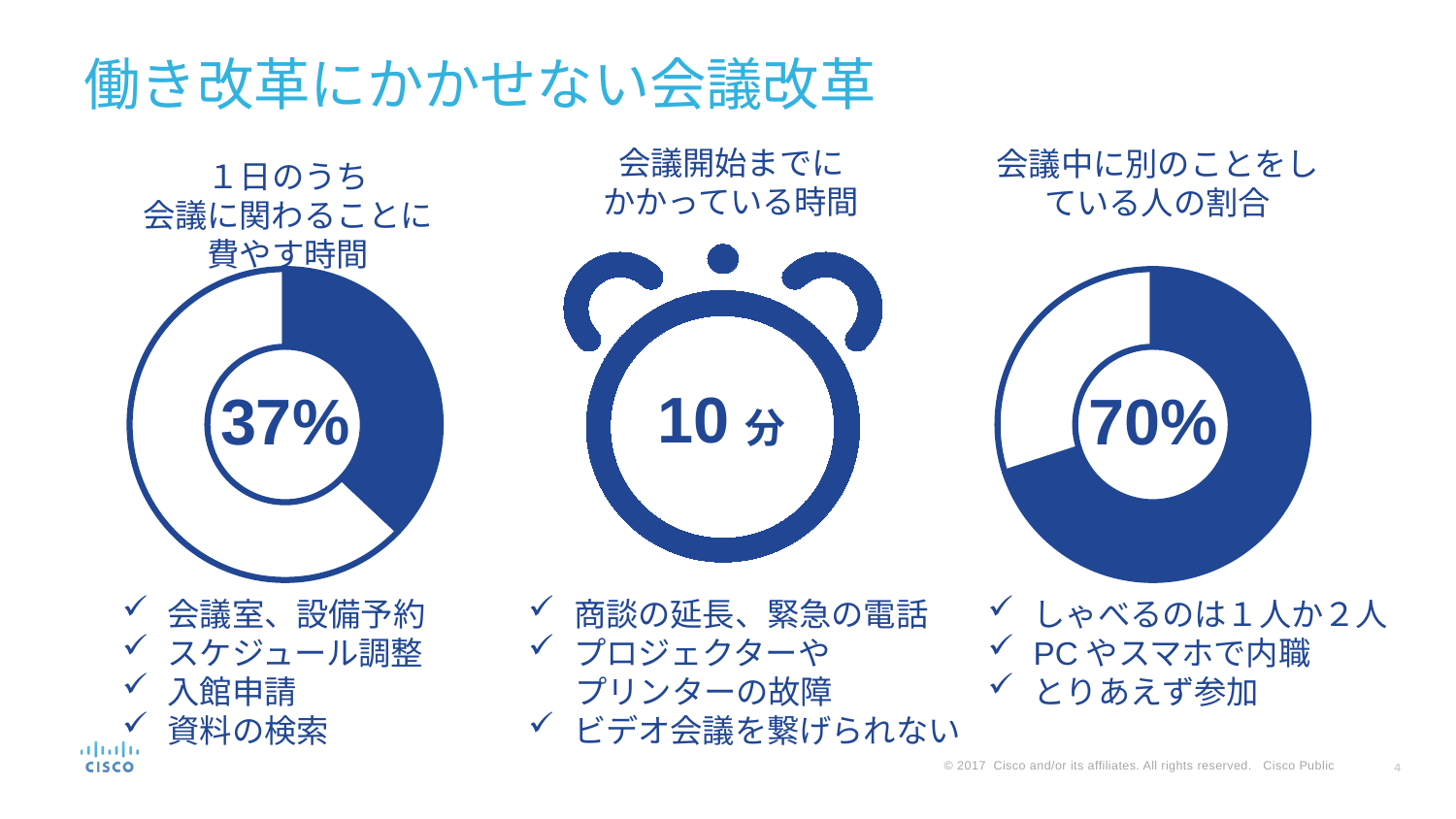

# 働き改革にかかせない会議改革
会議開始までに
かかっている時間
会議中に別のことをしている人の割合
１日のうち
会議に関わることに
費やす時間

### Chart

| Category | Sales |
|---|---|
| 1st Qtr | 37.0 |
| 2nd Qtr | 63.0 |

### Chart

| Category | Sales |
|---|---|
| 1st Qtr | 70.0 |
| 2nd Qtr | 30.0 |
10分
37%
70%
会議室、設備予約
スケジュール調整
入館申請
資料の検索

商談の延長、緊急の電話
プロジェクターや
　  プリンターの故障
ビデオ会議を繋げられない
しゃべるのは１人か２人
PCやスマホで内職
とりあえず参加